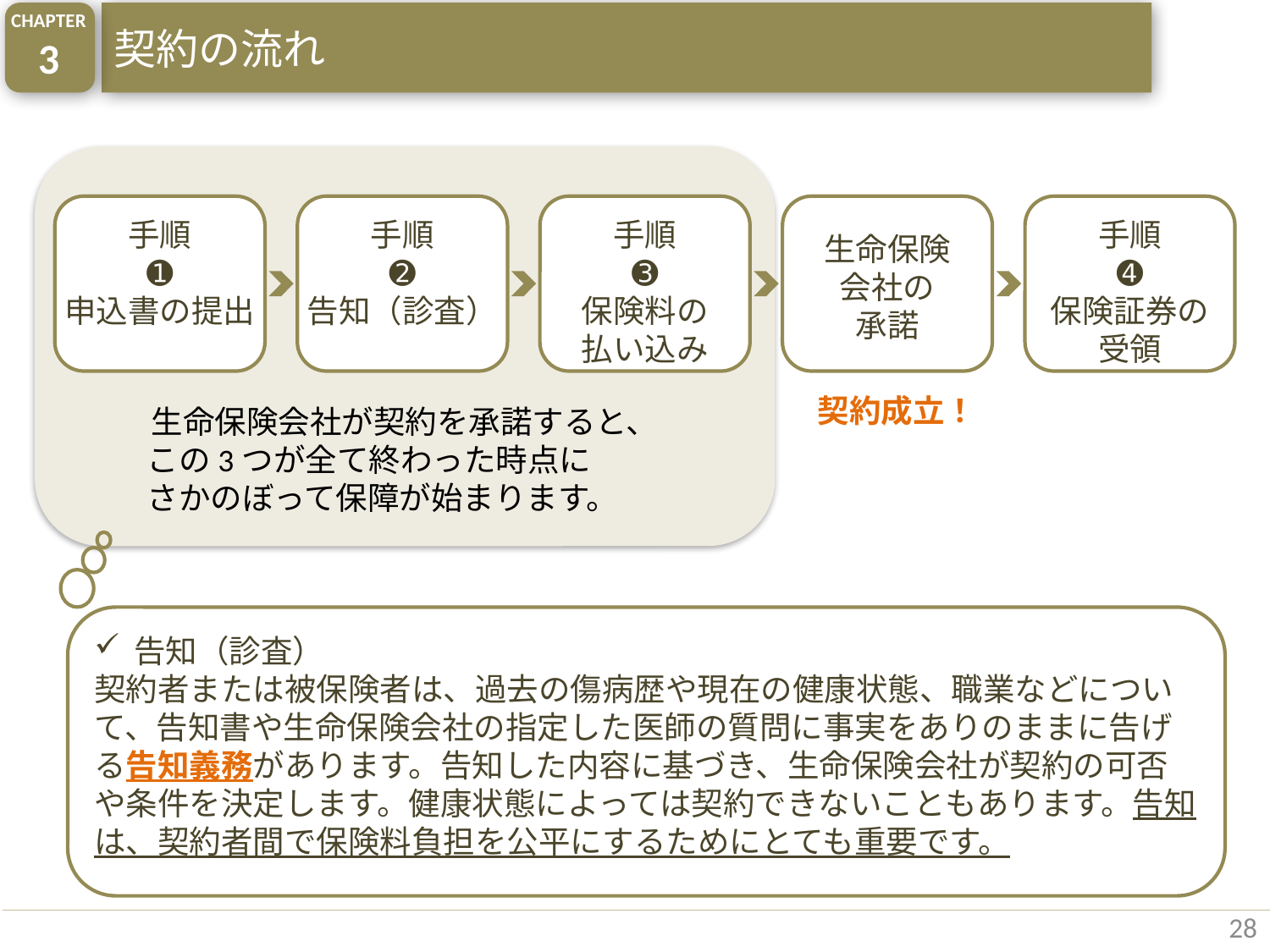

CHAPTER
3
契約の流れ

手順
➊
申込書の提出
手順
➋
告知（診査）
手順
➌
保険料の
払い込み
生命保険
会社の
承諾
手順
➍
保険証券の
受領

契約成立！
生命保険会社が契約を承諾すると、
この3つが全て終わった時点に
さかのぼって保障が始まります。

告知（診査）
契約者または被保険者は、過去の傷病歴や現在の健康状態、職業などについて、告知書や生命保険会社の指定した医師の質問に事実をありのままに告げる告知義務があります。告知した内容に基づき、生命保険会社が契約の可否や条件を決定します。健康状態によっては契約できないこともあります。告知は、契約者間で保険料負担を公平にするためにとても重要です。
28